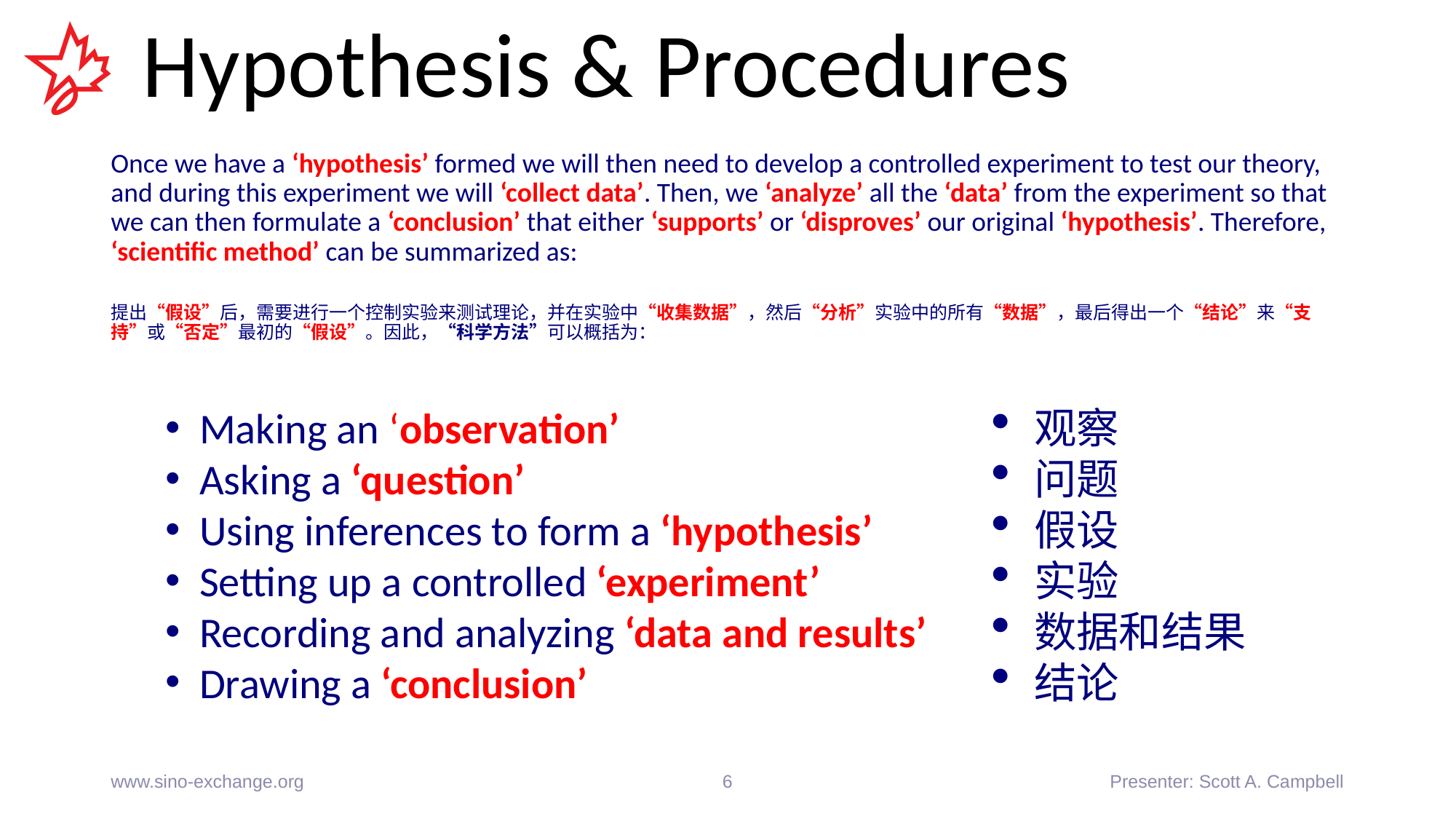

# Hypothesis & Procedures
Once we have a ‘hypothesis’ formed we will then need to develop a controlled experiment to test our theory, and during this experiment we will ‘collect data’. Then, we ‘analyze’ all the ‘data’ from the experiment so that we can then formulate a ‘conclusion’ that either ‘supports’ or ‘disproves’ our original ‘hypothesis’. Therefore, ‘scientific method’ can be summarized as:
提出“假设”后，需要进行一个控制实验来测试理论，并在实验中“收集数据”，然后“分析”实验中的所有“数据”，最后得出一个“结论”来“支持”或“否定”最初的“假设”。因此，“科学方法”可以概括为：
Making an ‘observation’
Asking a ‘question’
Using inferences to form a ‘hypothesis’
Setting up a controlled ‘experiment’
Recording and analyzing ‘data and results’
Drawing a ‘conclusion’
观察
问题
假设
实验
数据和结果
结论
www.sino-exchange.org
6
Presenter: Scott A. Campbell